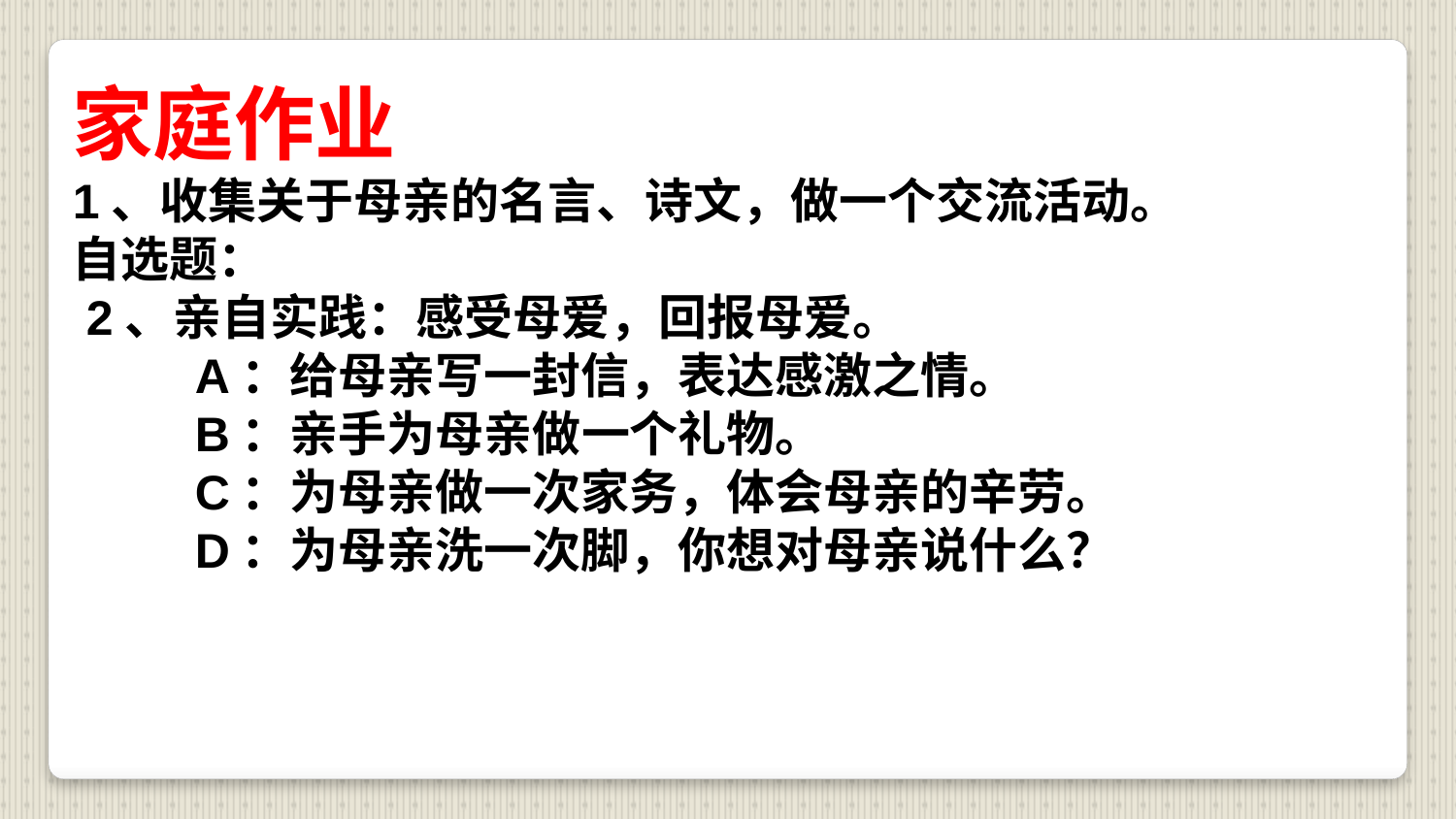

家庭作业
1、收集关于母亲的名言、诗文，做一个交流活动。
自选题：
 2、亲自实践：感受母爱，回报母爱。
         A：给母亲写一封信，表达感激之情。
         B：亲手为母亲做一个礼物。
         C：为母亲做一次家务，体会母亲的辛劳。
         D：为母亲洗一次脚，你想对母亲说什么？